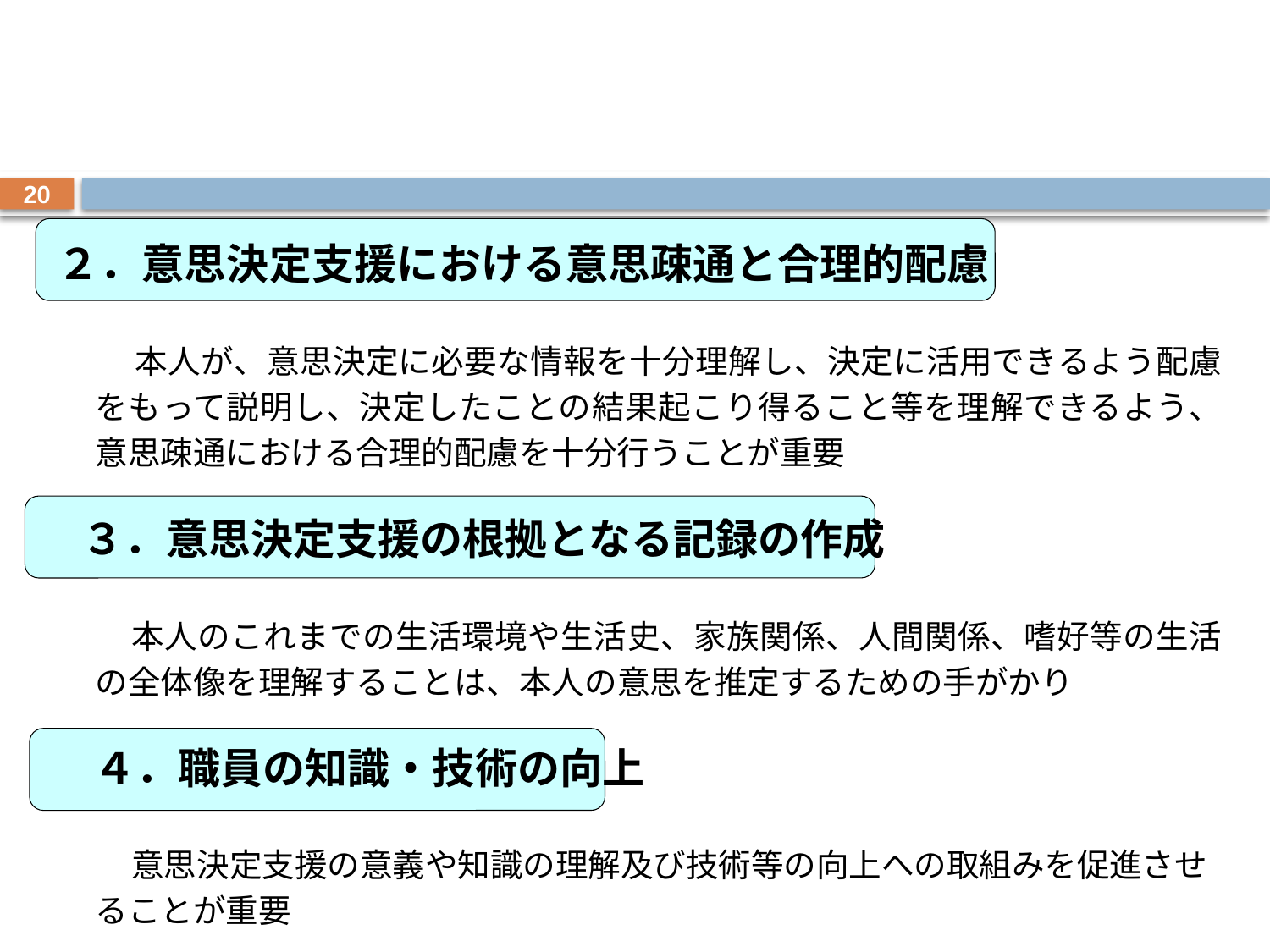

20

２．意思決定支援における意思疎通と合理的配慮

 本人が、意思決定に必要な情報を十分理解し、決定に活用できるよう配慮をもって説明し、決定したことの結果起こり得ること等を理解できるよう、意思疎通における合理的配慮を十分行うことが重要

３．意思決定支援の根拠となる記録の作成

本人のこれまでの生活環境や生活史、家族関係、人間関係、嗜好等の生活の全体像を理解することは、本人の意思を推定するための手がかり

４．職員の知識・技術の向上

意思決定支援の意義や知識の理解及び技術等の向上への取組みを促進させることが重要